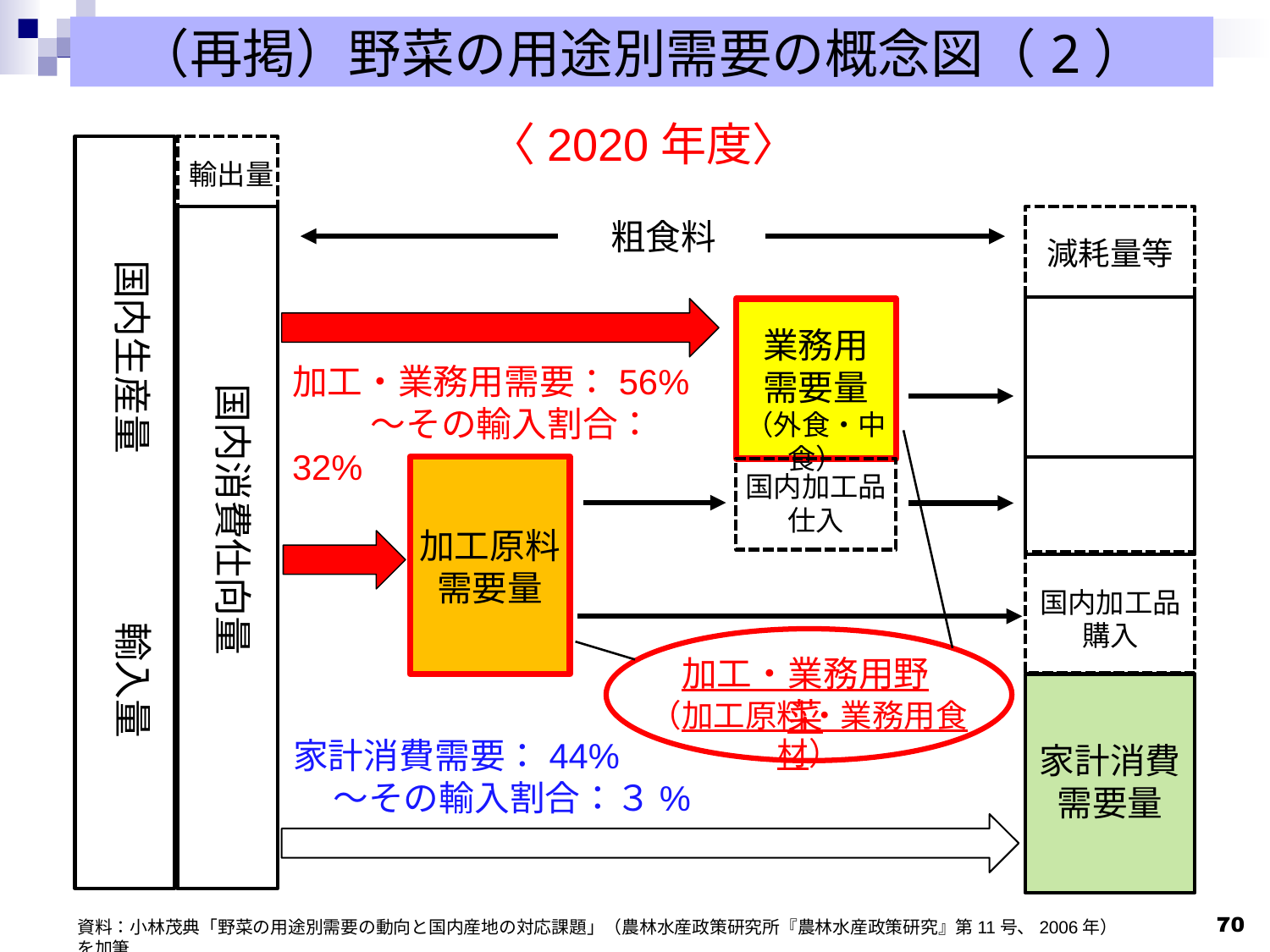

（再掲）野菜の用途別需要の概念図（2）
〈2020年度〉

国内生産量
輸入量

輸出量

国内消費仕向量

減耗量等

国内加工品購入
粗食料

業務用
需要量
（外食・中食）

国内加工品
仕入
加工・業務用需要：56%
　 　～その輸入割合：32%

加工原料
需要量

加工・業務用野菜

家計消費
需要量
（加工原料・業務用食材）
家計消費需要：44%
    ～その輸入割合：３%

70
資料：小林茂典「野菜の用途別需要の動向と国内産地の対応課題」（農林水産政策研究所『農林水産政策研究』第11号、2006年）を加筆